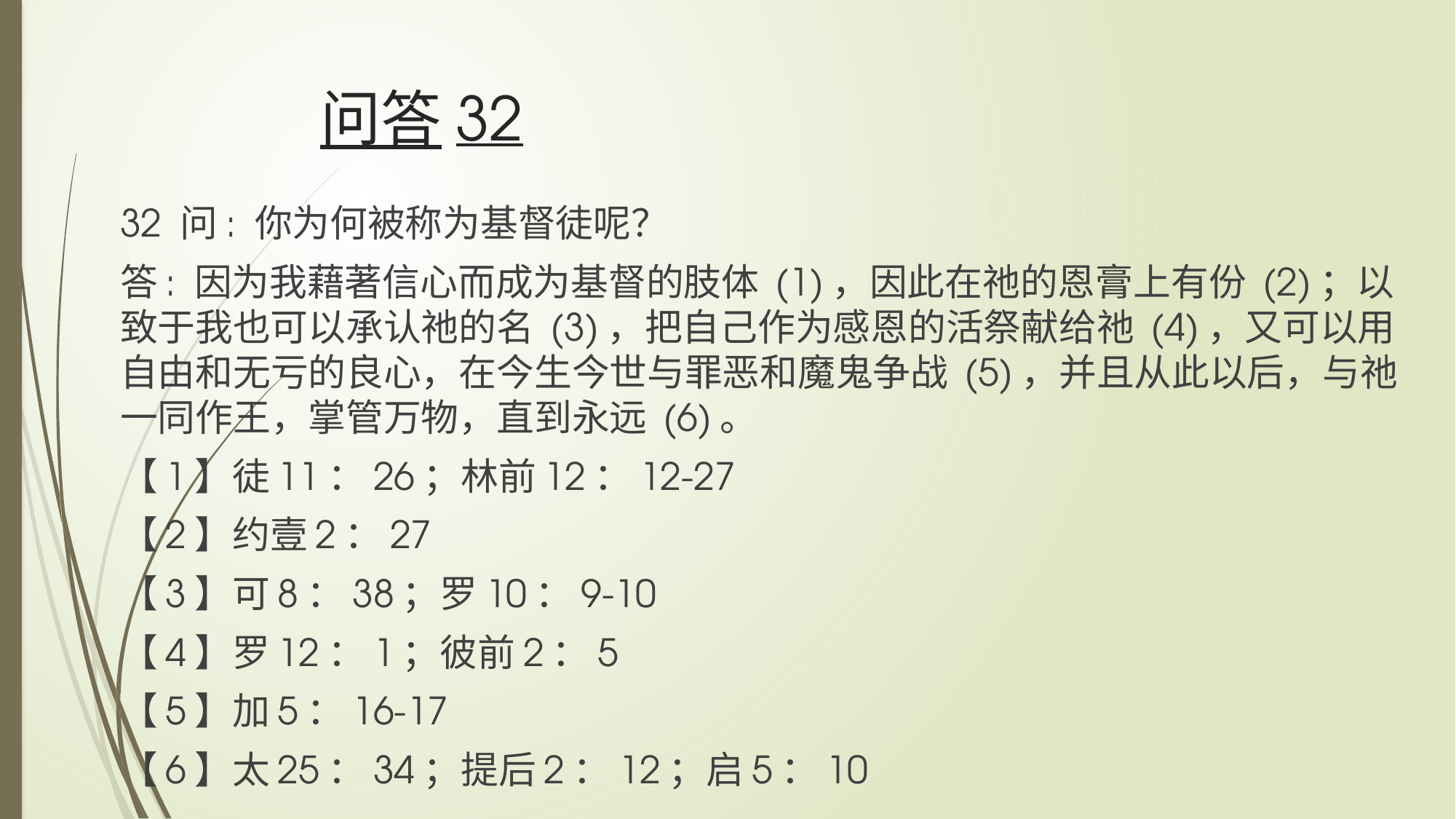

# 问答32
32 问: 你为何被称为基督徒呢？
答: 因为我藉著信心而成为基督的肢体 (1)，因此在祂的恩膏上有份 (2)；以致于我也可以承认祂的名 (3)，把自己作为感恩的活祭献给祂 (4)，又可以用自由和无亏的良心，在今生今世与罪恶和魔鬼争战 (5)，并且从此以后，与祂一同作王，掌管万物，直到永远 (6)。
【1】徒11：26；林前12：12-27
【2】约壹2：27
【3】可8：38；罗10：9-10
【4】罗12：1；彼前2：5
【5】加5：16-17
【6】太25：34；提后2：12；启5：10